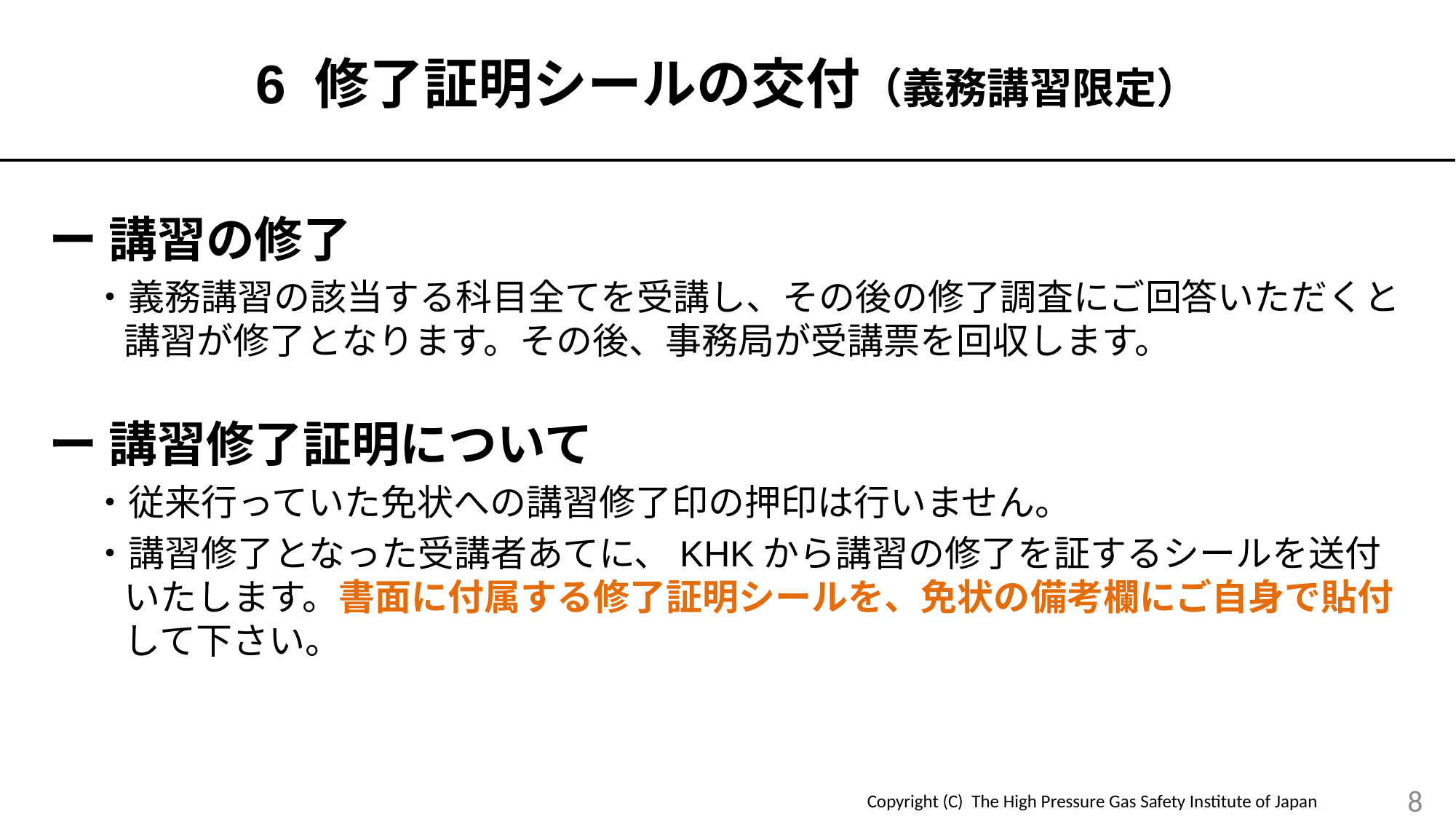

# 6 修了証明シールの交付（義務講習限定）
ー 講習の修了
・義務講習の該当する科目全てを受講し、その後の修了調査にご回答いただくと講習が修了となります。その後、事務局が受講票を回収します。

ー 講習修了証明について
・従来行っていた免状への講習修了印の押印は行いません。
・講習修了となった受講者あてに、KHKから講習の修了を証するシールを送付いたします。書面に付属する修了証明シールを、免状の備考欄にご自身で貼付して下さい。
8